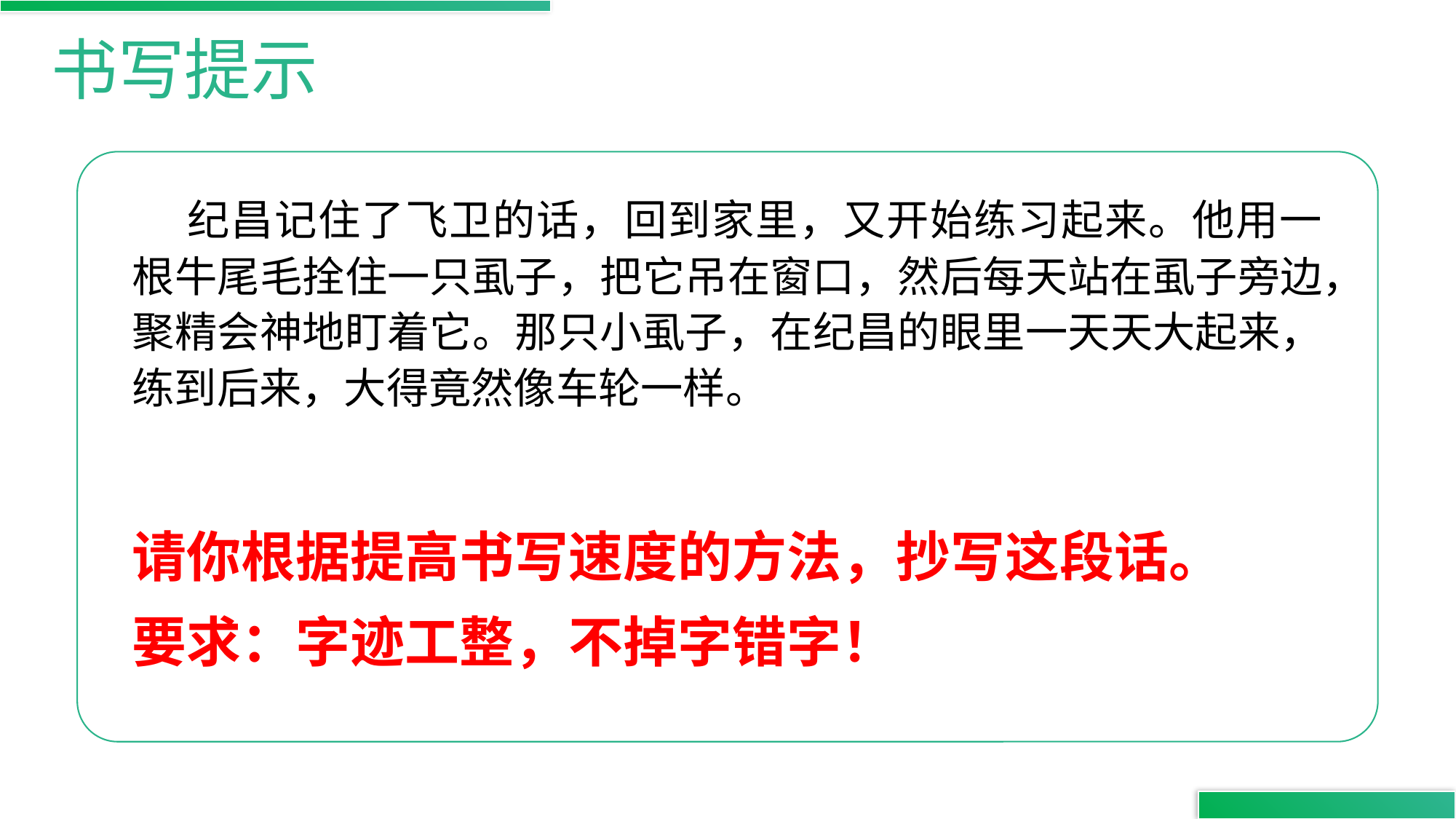

书写提示
    纪昌记住了飞卫的话，回到家里，又开始练习起来。他用一根牛尾毛拴住一只虱子，把它吊在窗口，然后每天站在虱子旁边，聚精会神地盯着它。那只小虱子，在纪昌的眼里一天天大起来，练到后来，大得竟然像车轮一样。
请你根据提高书写速度的方法，抄写这段话。
要求：字迹工整，不掉字错字！